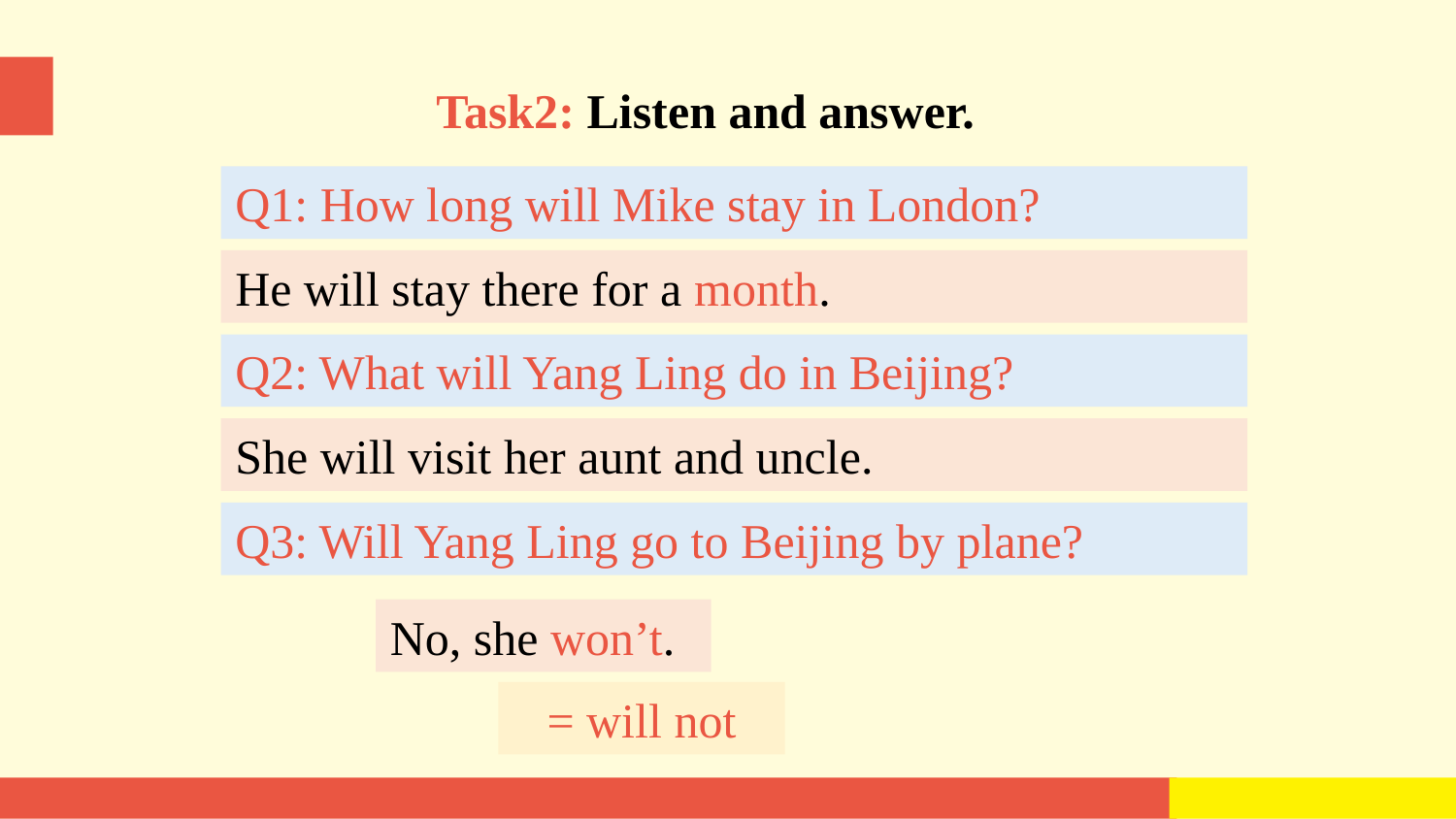

Task2: Listen and answer.
Tip:
When you read, pay attention to(注意) the intonation(语调).
Q1: How long will Mike stay in London?
He will stay there for a month.
Q2: What will Yang Ling do in Beijing?
She will visit her aunt and uncle.
Q3: Will Yang Ling go to Beijing by plane?
No, she won’t.
= will not